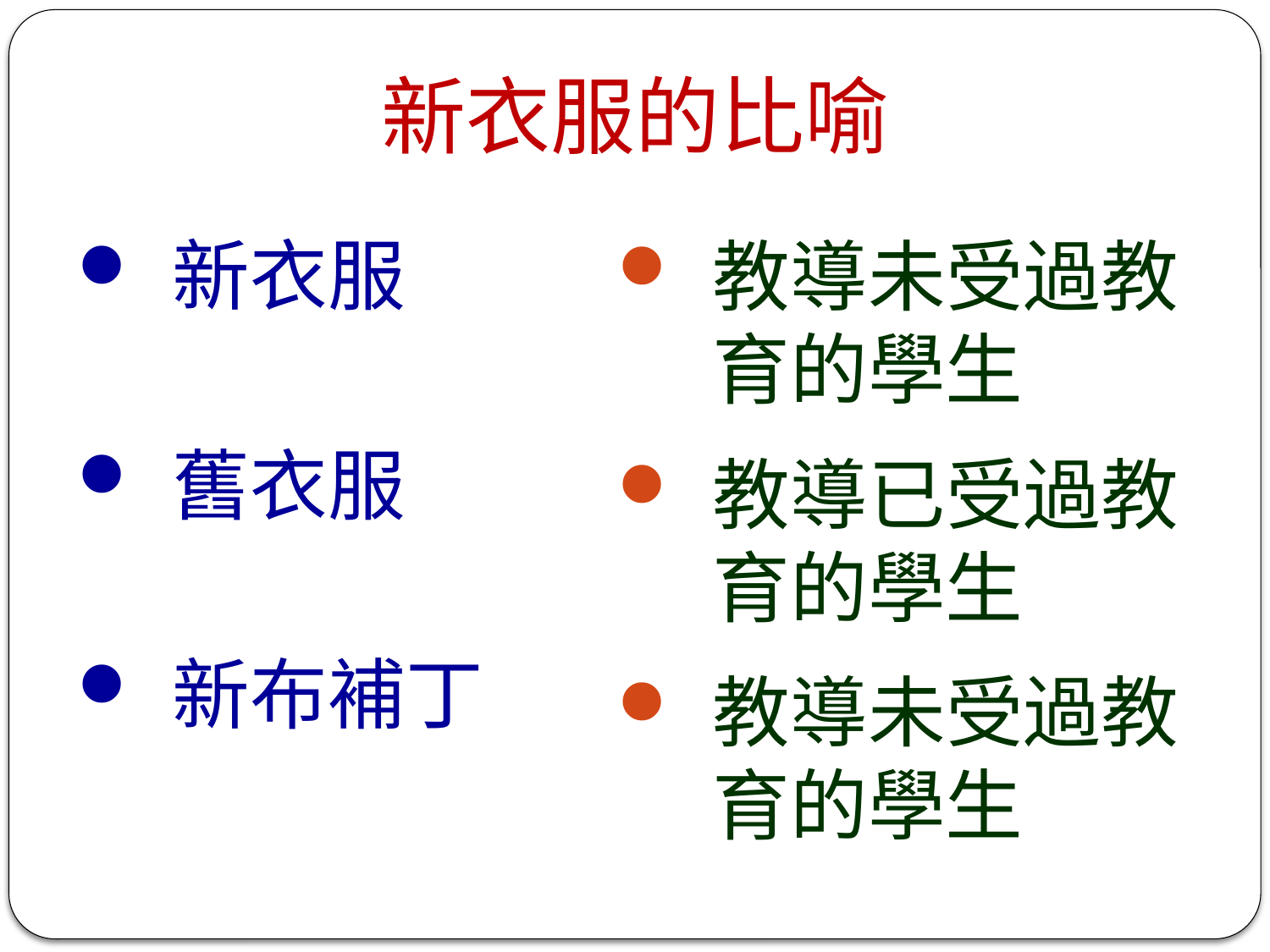

# 新衣服的比喻
新衣服
舊衣服
新布補丁

教導未受過教育的學生
教導已受過教育的學生
教導未受過教育的學生